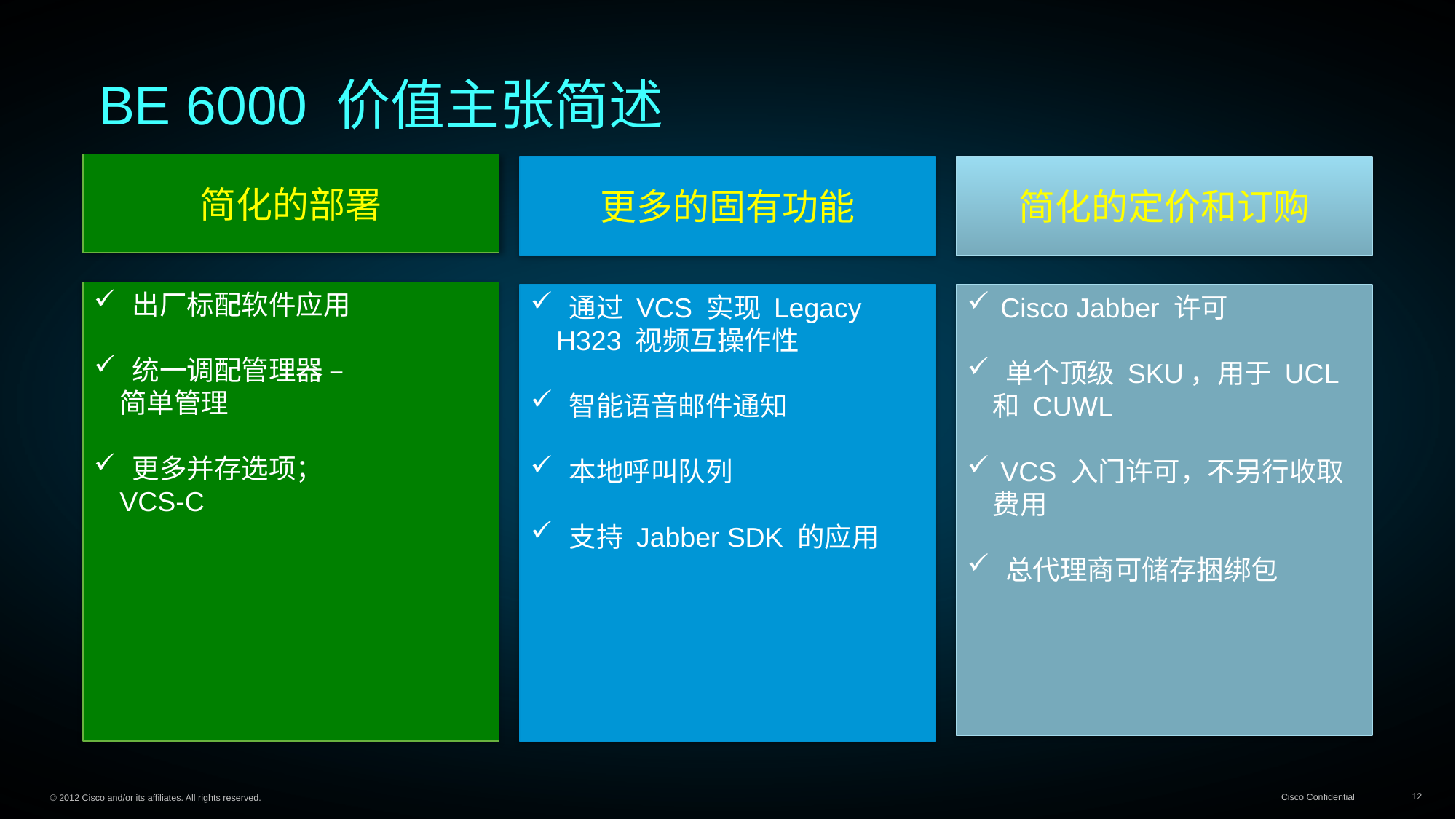

# BE 6000 价值主张简述
简化的部署
更多的固有功能
简化的定价和订购
 出厂标配软件应用

 统一调配管理器 –
简单管理

 更多并存选项；
VCS-C

 Cisco Jabber 许可

 单个顶级 SKU，用于 UCL 和 CUWL

 VCS 入门许可，不另行收取费用

 总代理商可储存捆绑包
 通过 VCS 实现 Legacy H323 视频互操作性

 智能语音邮件通知

 本地呼叫队列

 支持 Jabber SDK 的应用